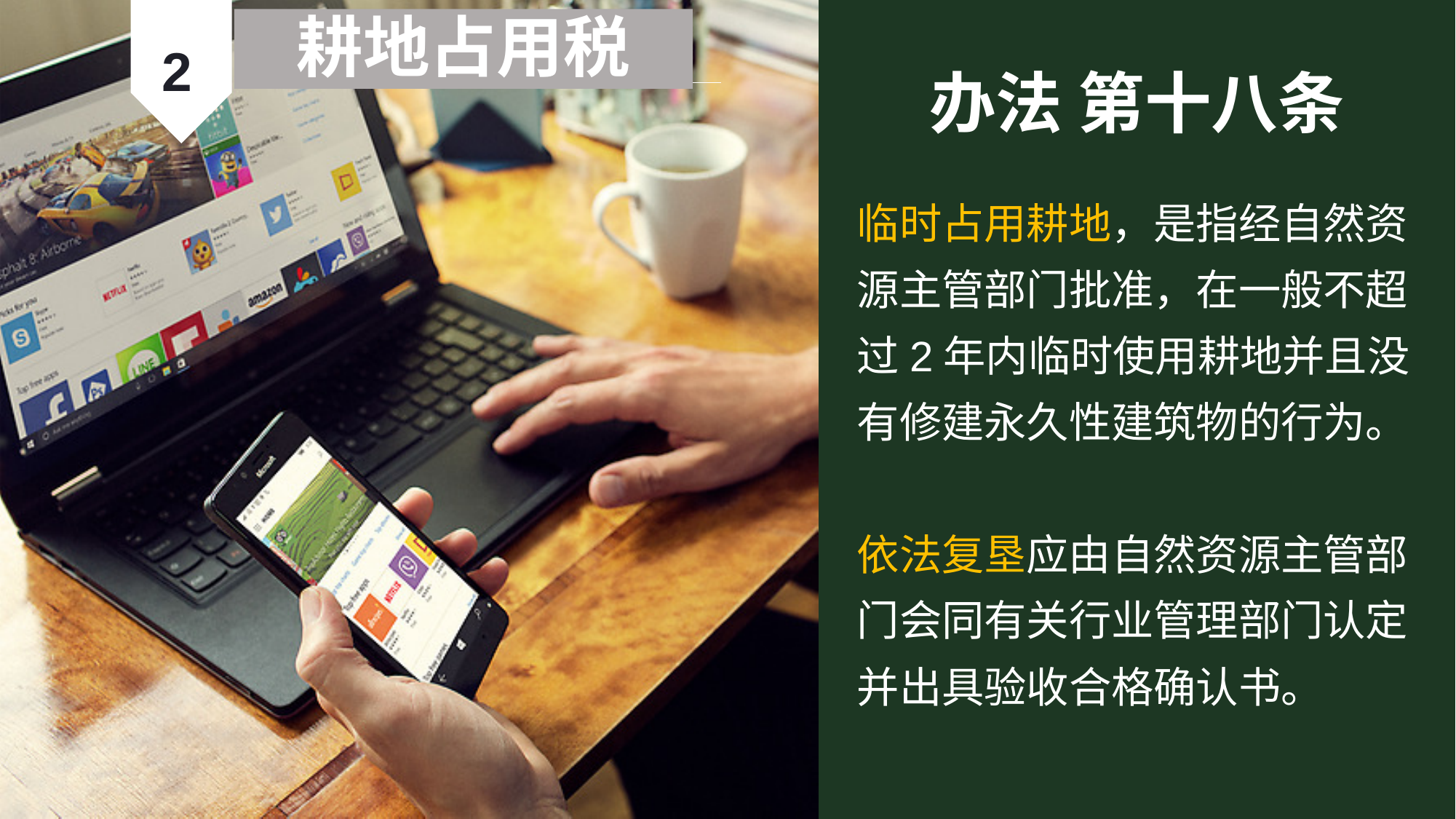

耕地占用税
2
 办法 第十八条
临时占用耕地，是指经自然资源主管部门批准，在一般不超过2年内临时使用耕地并且没有修建永久性建筑物的行为。

依法复垦应由自然资源主管部门会同有关行业管理部门认定并出具验收合格确认书。